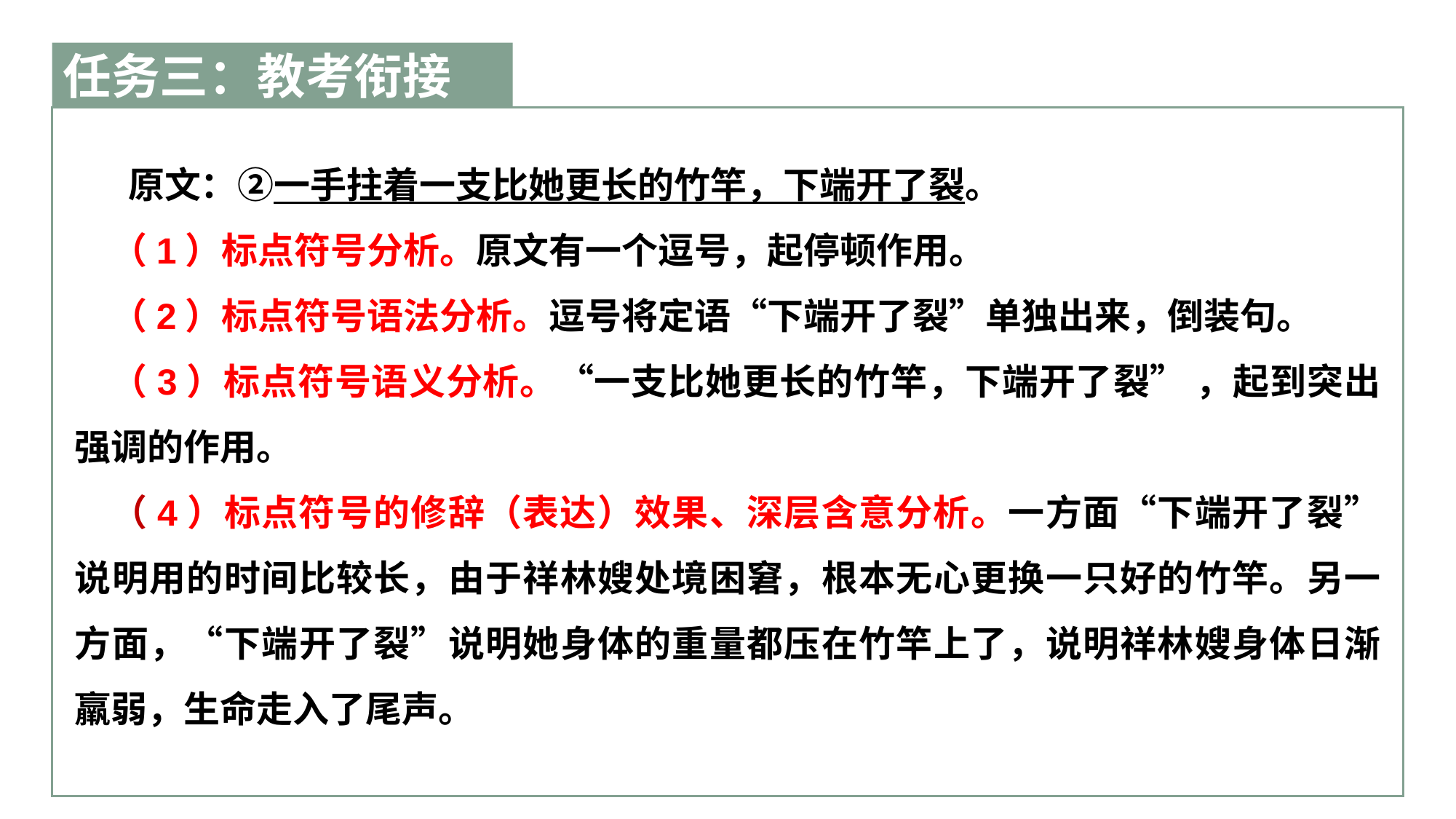

任务三：教考衔接

 原文：②一手拄着一支比她更长的竹竿，下端开了裂。
（1）标点符号分析。原文有一个逗号，起停顿作用。
（2）标点符号语法分析。逗号将定语“下端开了裂”单独出来，倒装句。
（3）标点符号语义分析。“一支比她更长的竹竿，下端开了裂” ，起到突出强调的作用。
（4）标点符号的修辞（表达）效果、深层含意分析。一方面“下端开了裂”说明用的时间比较长，由于祥林嫂处境困窘，根本无心更换一只好的竹竿。另一方面，“下端开了裂”说明她身体的重量都压在竹竿上了，说明祥林嫂身体日渐羸弱，生命走入了尾声。

点击输入文本信息，简要陈述文本信息，字体大小可调节。点击输入文本信息，简要陈述文本信息，字体大小可调节。
点击输入文本信息，简要陈述文本信息，字体大小可调节。点击输入文本信息，简要陈述文本信息，字体大小可调节。